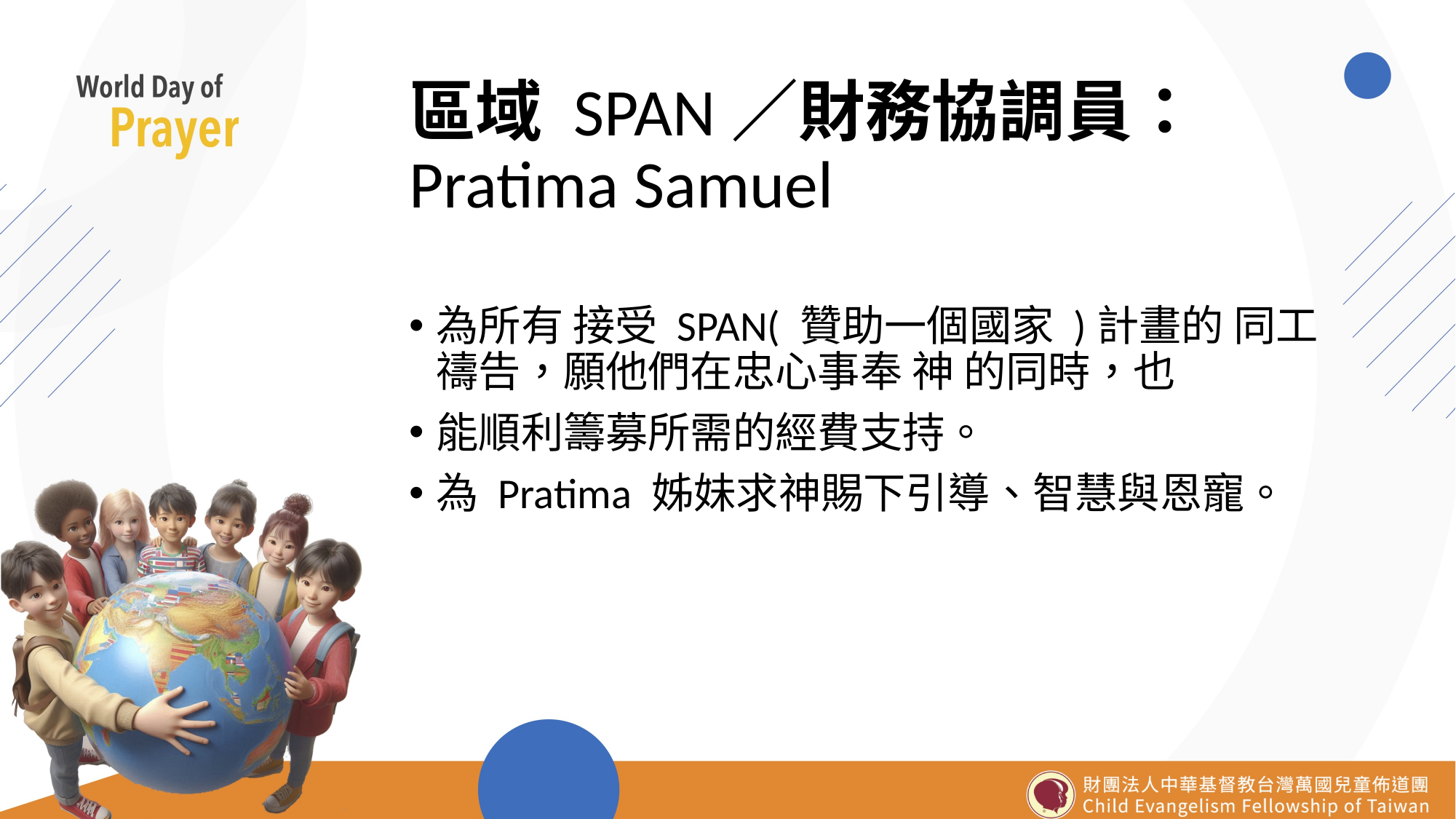

# 區域 SPAN／財務協調員：Pratima Samuel
為所有 接受 SPAN( 贊助一個國家 )計畫的 同工禱告，願他們在忠心事奉 神 的同時，也
能順利籌募所需的經費支持。
為 Pratima 姊妹求神賜下引導、智慧與恩寵。